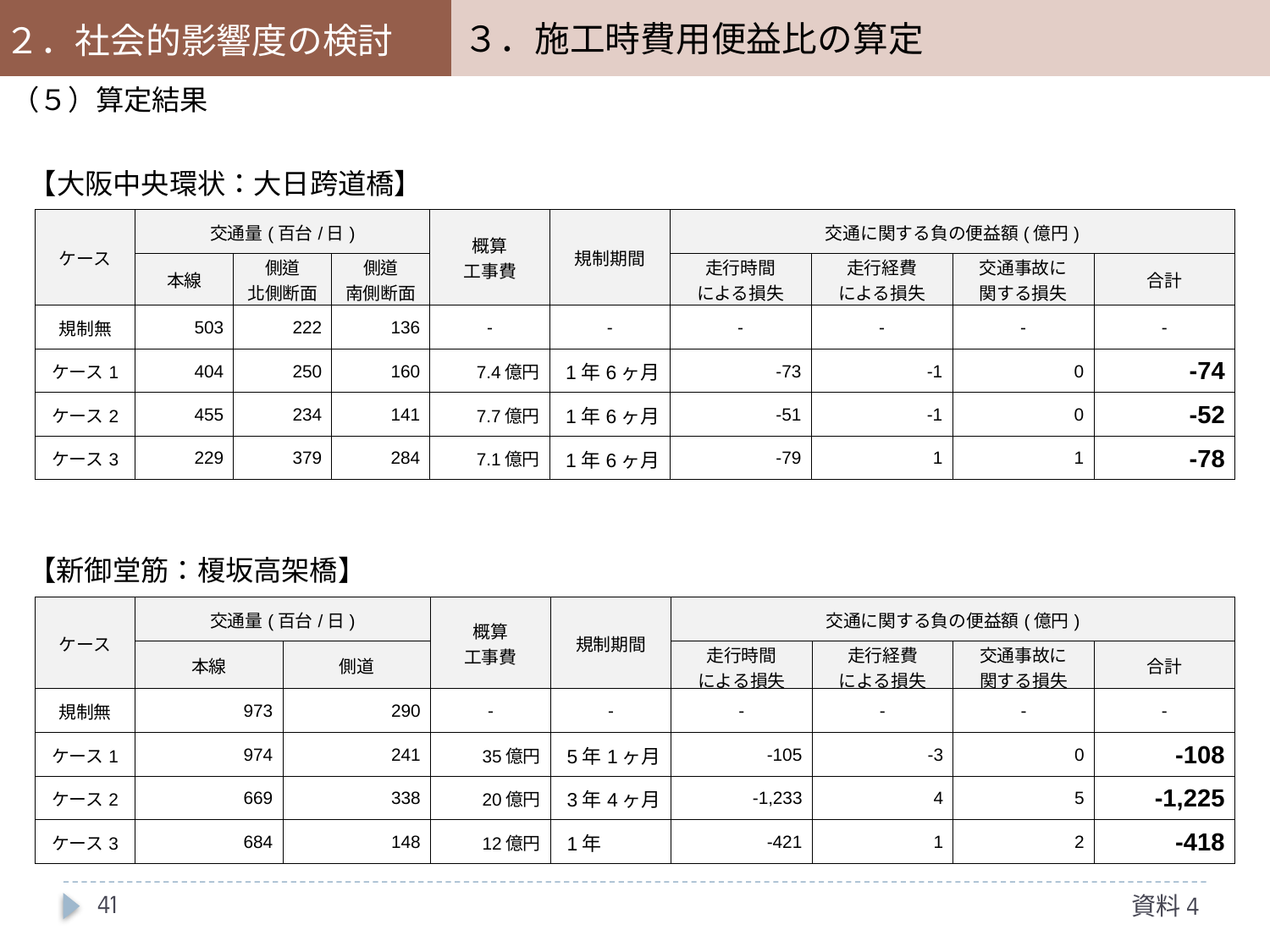

３．施工時費用便益比の算定

２．社会的影響度の検討
（５）算定結果
【大阪中央環状：大日跨道橋】
| ケース | 交通量(百台/日) |  |  | 概算 工事費 | 規制期間 | 交通に関する負の便益額(億円) |  |  |  |
| --- | --- | --- | --- | --- | --- | --- | --- | --- | --- |
|  | 本線 | 側道 北側断面 | 側道 南側断面 |  |  | 走行時間 による損失 | 走行経費 による損失 | 交通事故に 関する損失 | 合計 |
| 規制無 | 503 | 222 | 136 | - | - | - | - | - | - |
| ケース1 | 404 | 250 | 160 | 7.4億円 | 1年6ヶ月 | -73 | -1 | 0 | -74 |
| ケース2 | 455 | 234 | 141 | 7.7億円 | 1年6ヶ月 | -51 | -1 | 0 | -52 |
| ケース3 | 229 | 379 | 284 | 7.1億円 | 1年6ヶ月 | -79 | 1 | 1 | -78 |
【新御堂筋：榎坂高架橋】
| ケース | 交通量(百台/日) |  | 概算 工事費 | 規制期間 | 交通に関する負の便益額(億円) |  |  |  |
| --- | --- | --- | --- | --- | --- | --- | --- | --- |
|  | 本線 | 側道 |  |  | 走行時間 による損失 | 走行経費 による損失 | 交通事故に 関する損失 | 合計 |
| 規制無 | 973 | 290 | - | - | - | - | - | - |
| ケース1 | 974 | 241 | 35億円 | 5年1ヶ月 | -105 | -3 | 0 | -108 |
| ケース2 | 669 | 338 | 20億円 | 3年4ヶ月 | -1,233 | 4 | 5 | -1,225 |
| ケース3 | 684 | 148 | 12億円 | 1年0ヶ月 | -421 | 1 | 2 | -418 |
41
資料4